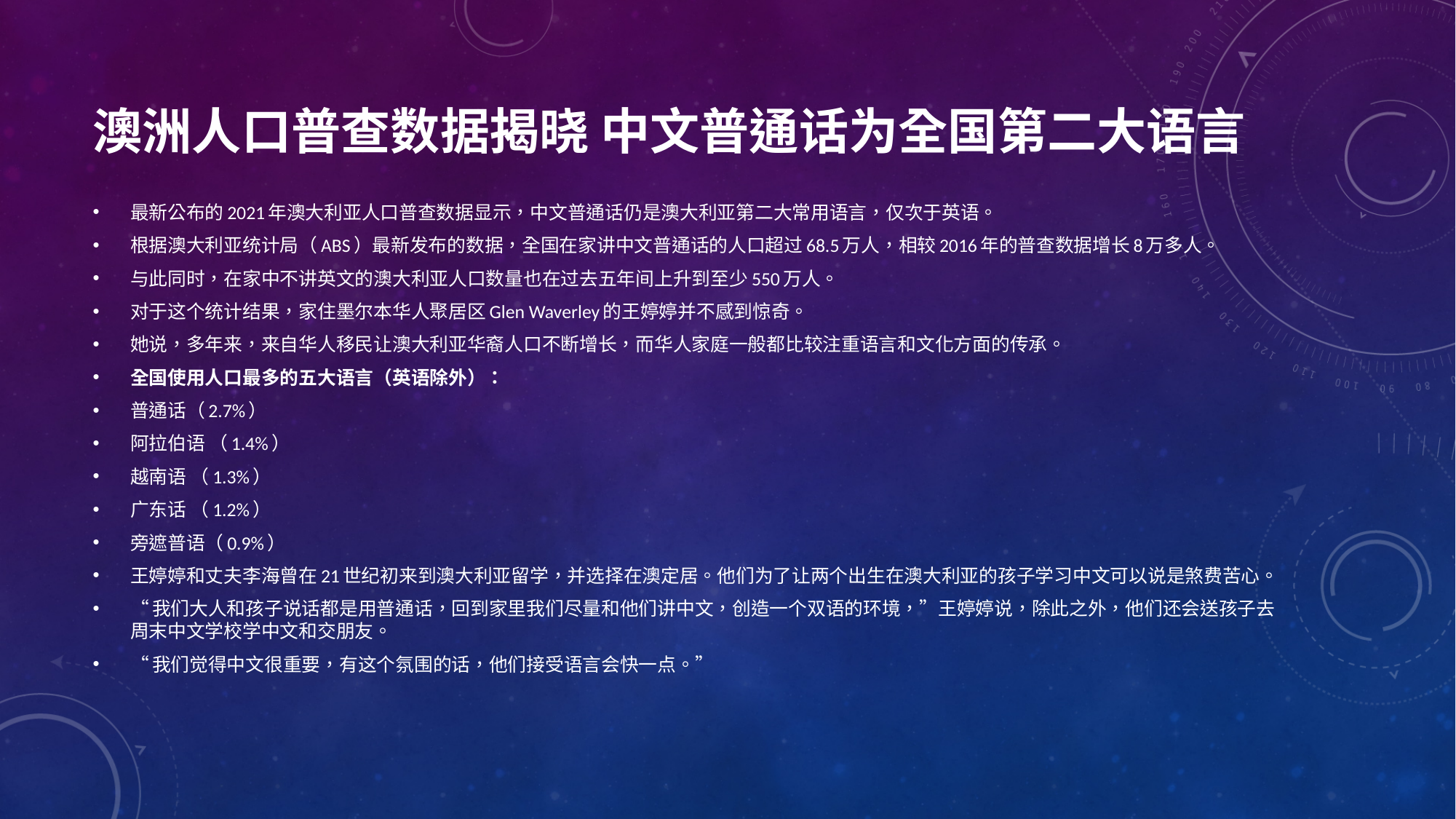

# 澳洲人口普查数据揭晓 中文普通话为全国第二大语言
最新公布的2021年澳大利亚人口普查数据显示，中文普通话仍是澳大利亚第二大常用语言，仅次于英语。
根据澳大利亚统计局（ABS）最新发布的数据，全国在家讲中文普通话的人口超过68.5万人，相较2016年的普查数据增长8万多人。
与此同时，在家中不讲英文的澳大利亚人口数量也在过去五年间上升到至少550万人。
对于这个统计结果，家住墨尔本华人聚居区Glen Waverley的王婷婷并不感到惊奇。
她说，多年来，来自华人移民让澳大利亚华裔人口不断增长，而华人家庭一般都比较注重语言和文化方面的传承。
全国使用人口最多的五大语言（英语除外）：
普通话（2.7%）
阿拉伯语 （1.4%）
越南语 （1.3%）
广东话 （1.2%）
旁遮普语（0.9%）
王婷婷和丈夫李海曾在21世纪初来到澳大利亚留学，并选择在澳定居。他们为了让两个出生在澳大利亚的孩子学习中文可以说是煞费苦心。
“我们大人和孩子说话都是用普通话，回到家里我们尽量和他们讲中文，创造一个双语的环境，”王婷婷说，除此之外，他们还会送孩子去周末中文学校学中文和交朋友。
“我们觉得中文很重要，有这个氛围的话，他们接受语言会快一点。”